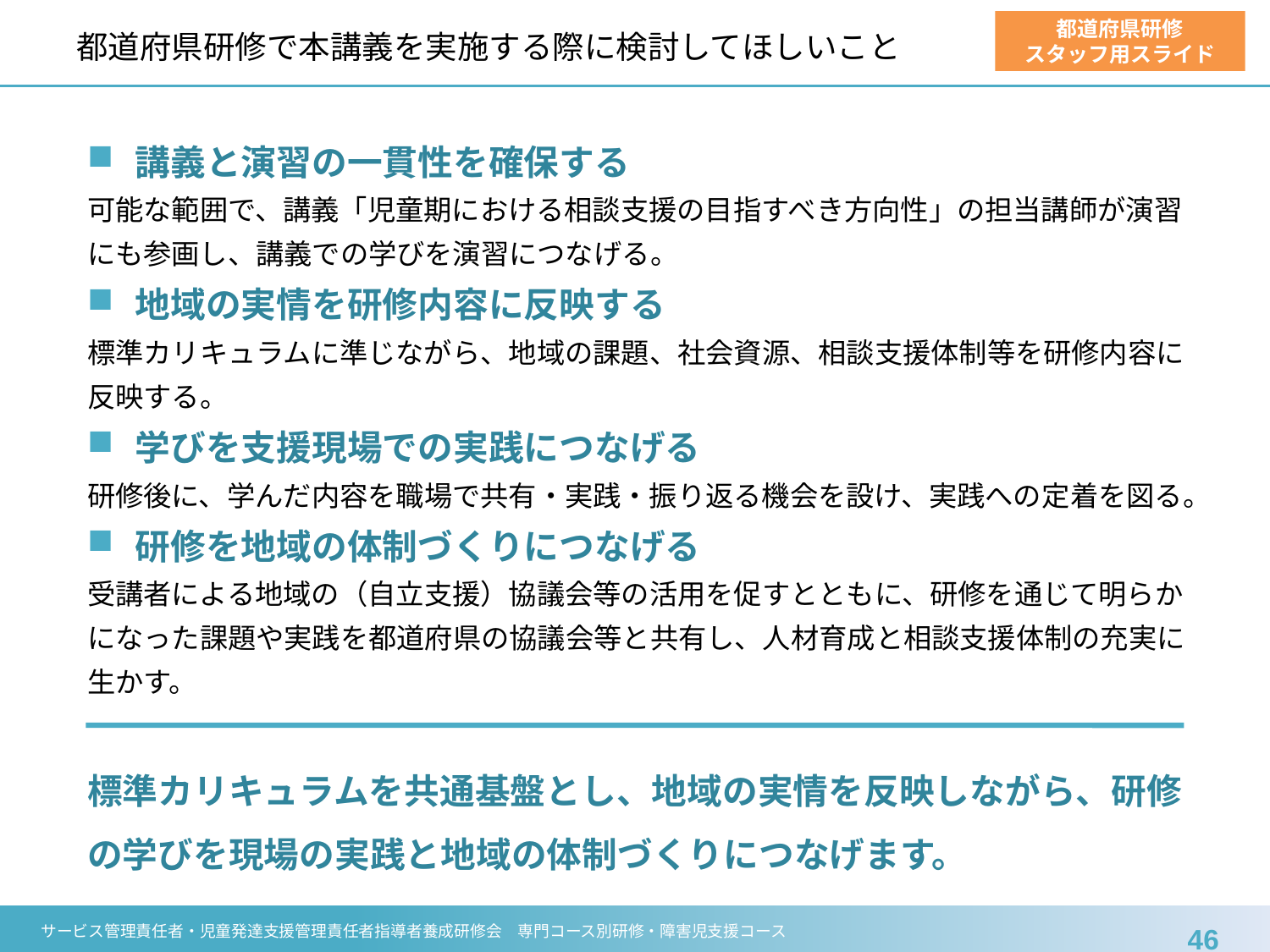

# 都道府県研修で本講義を実施する際に検討してほしいこと
都道府県研修
スタッフ用スライド
講義と演習の一貫性を確保する
可能な範囲で、講義「児童期における相談支援の目指すべき方向性」の担当講師が演習にも参画し、講義での学びを演習につなげる。
地域の実情を研修内容に反映する
標準カリキュラムに準じながら、地域の課題、社会資源、相談支援体制等を研修内容に反映する。
学びを支援現場での実践につなげる
研修後に、学んだ内容を職場で共有・実践・振り返る機会を設け、実践への定着を図る。
研修を地域の体制づくりにつなげる
受講者による地域の（自立支援）協議会等の活用を促すとともに、研修を通じて明らかになった課題や実践を都道府県の協議会等と共有し、人材育成と相談支援体制の充実に生かす。

標準カリキュラムを共通基盤とし、地域の実情を反映しながら、研修の学びを現場の実践と地域の体制づくりにつなげます。